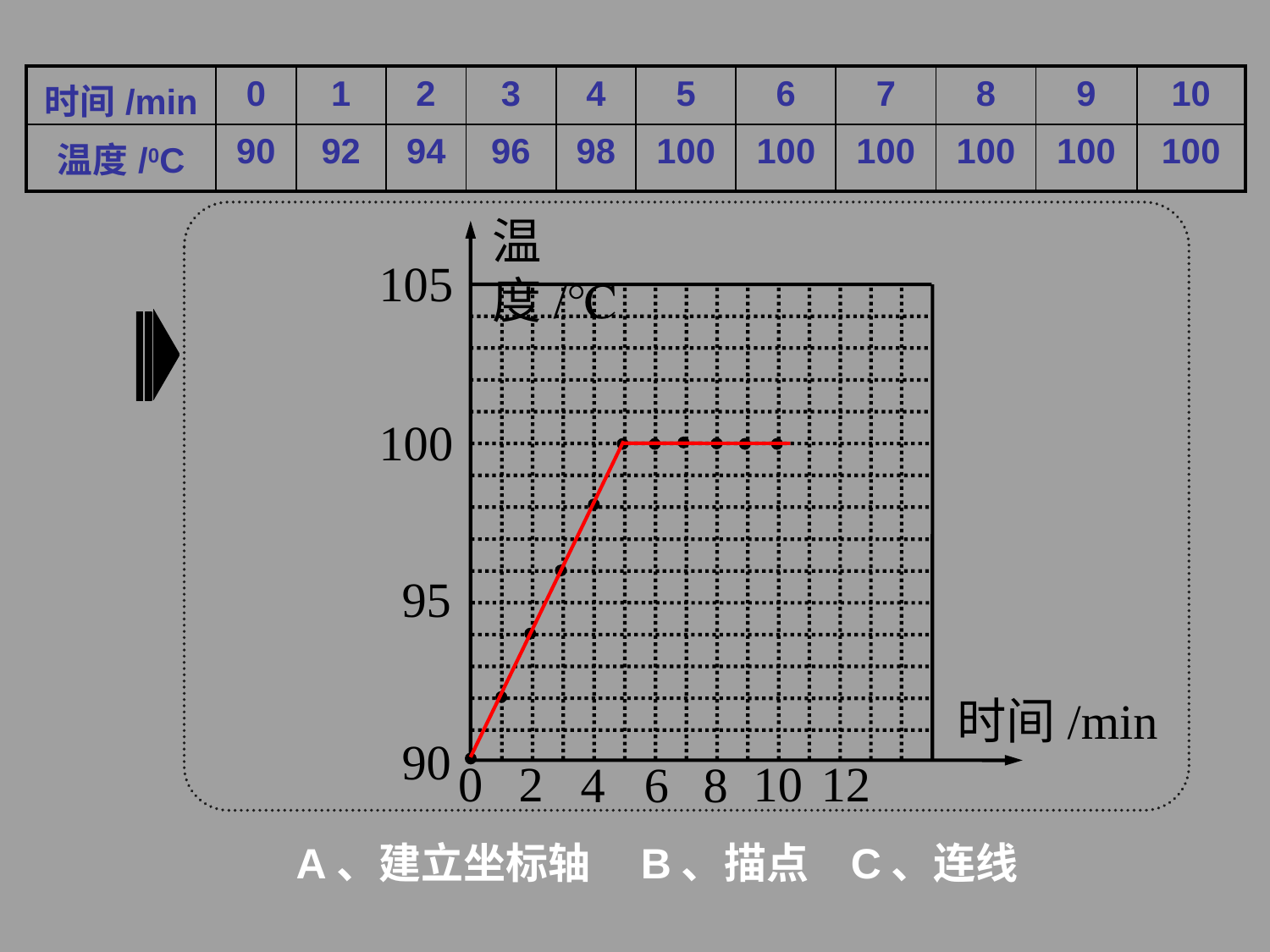

| 时间/min | 0 | 1 | 2 | 3 | 4 | 5 | 6 | 7 | 8 | 9 | 10 |
| --- | --- | --- | --- | --- | --- | --- | --- | --- | --- | --- | --- |
| 温度/0C |  |  |  |  |  |  |  |  |  |  |  |
| 90 | 92 | 94 | 96 | 98 | 100 | 100 | 100 | 100 | 100 | 100 |
| --- | --- | --- | --- | --- | --- | --- | --- | --- | --- | --- |

温度/℃

105
100
95
时间/min
90
0
2
10
12
4
6
8

A、建立坐标轴
B、描点
C、连线